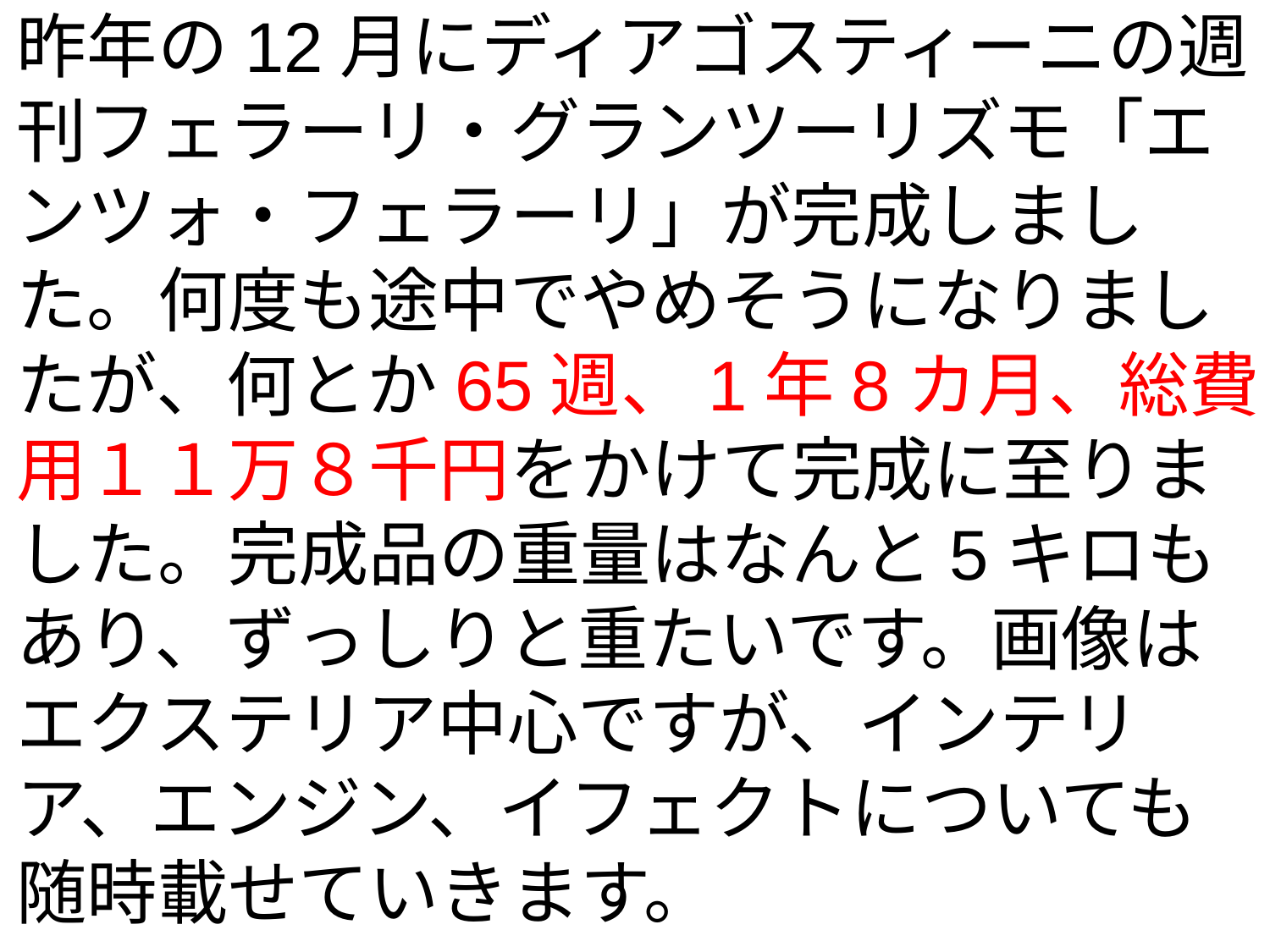

昨年の12月にディアゴスティーニの週刊フェラーリ・グランツーリズモ「エンツォ・フェラーリ」が完成しました。何度も途中でやめそうになりましたが、何とか65週、1年8カ月、総費用１１万８千円をかけて完成に至りました。完成品の重量はなんと5キロもあり、ずっしりと重たいです。画像はエクステリア中心ですが、インテリア、エンジン、イフェクトについても随時載せていきます。